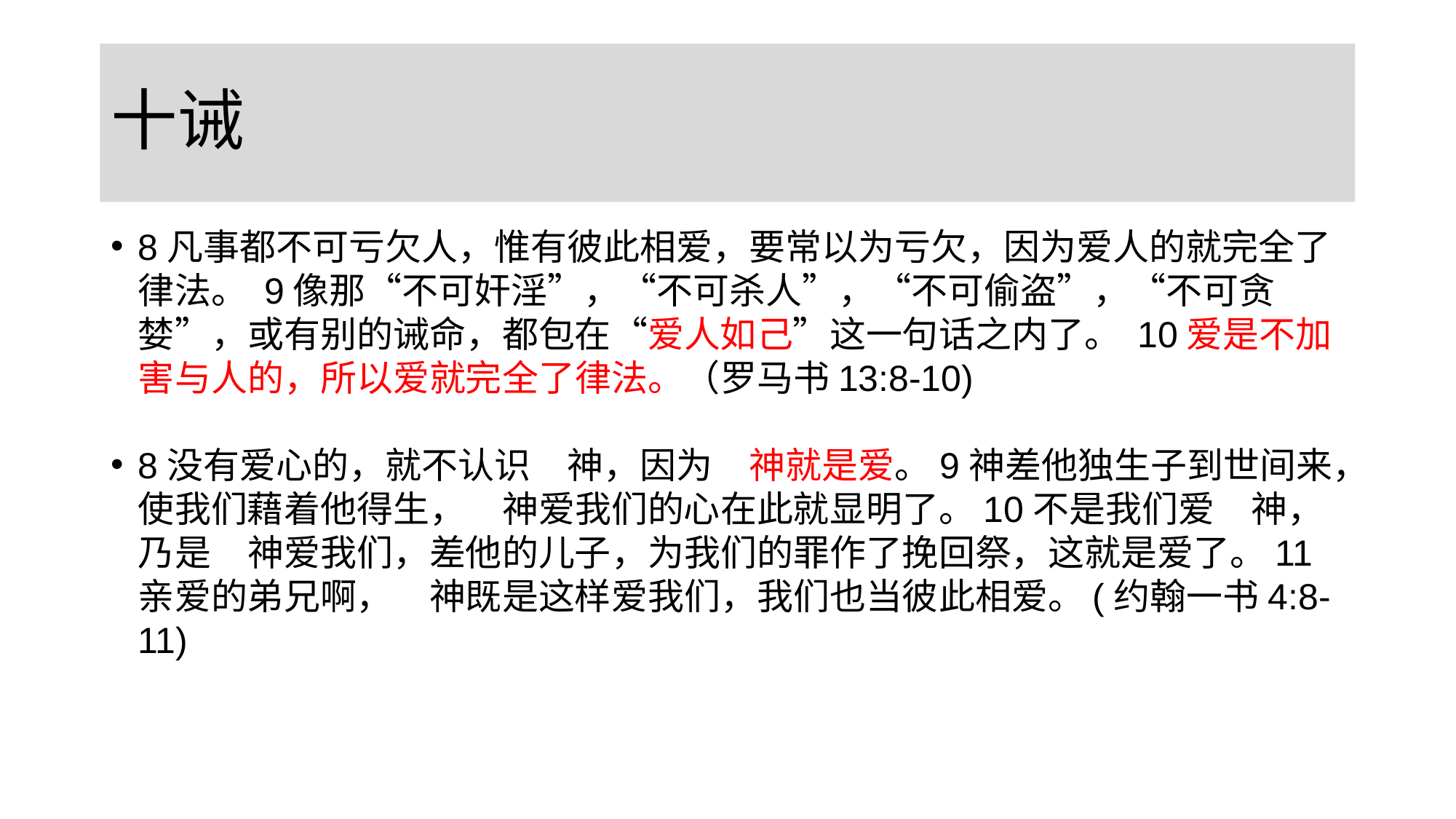

# 十诫
8凡事都不可亏欠人，惟有彼此相爱，要常以为亏欠，因为爱人的就完全了律法。 9像那“不可奸淫”，“不可杀人”，“不可偷盗”，“不可贪婪”，或有别的诫命，都包在“爱人如己”这一句话之内了。 10爱是不加害与人的，所以爱就完全了律法。（罗马书13:8-10)

8没有爱心的，就不认识　神，因为　神就是爱。9神差他独生子到世间来，使我们藉着他得生，　神爱我们的心在此就显明了。10不是我们爱　神，乃是　神爱我们，差他的儿子，为我们的罪作了挽回祭，这就是爱了。11亲爱的弟兄啊，　神既是这样爱我们，我们也当彼此相爱。(约翰一书4:8-11)